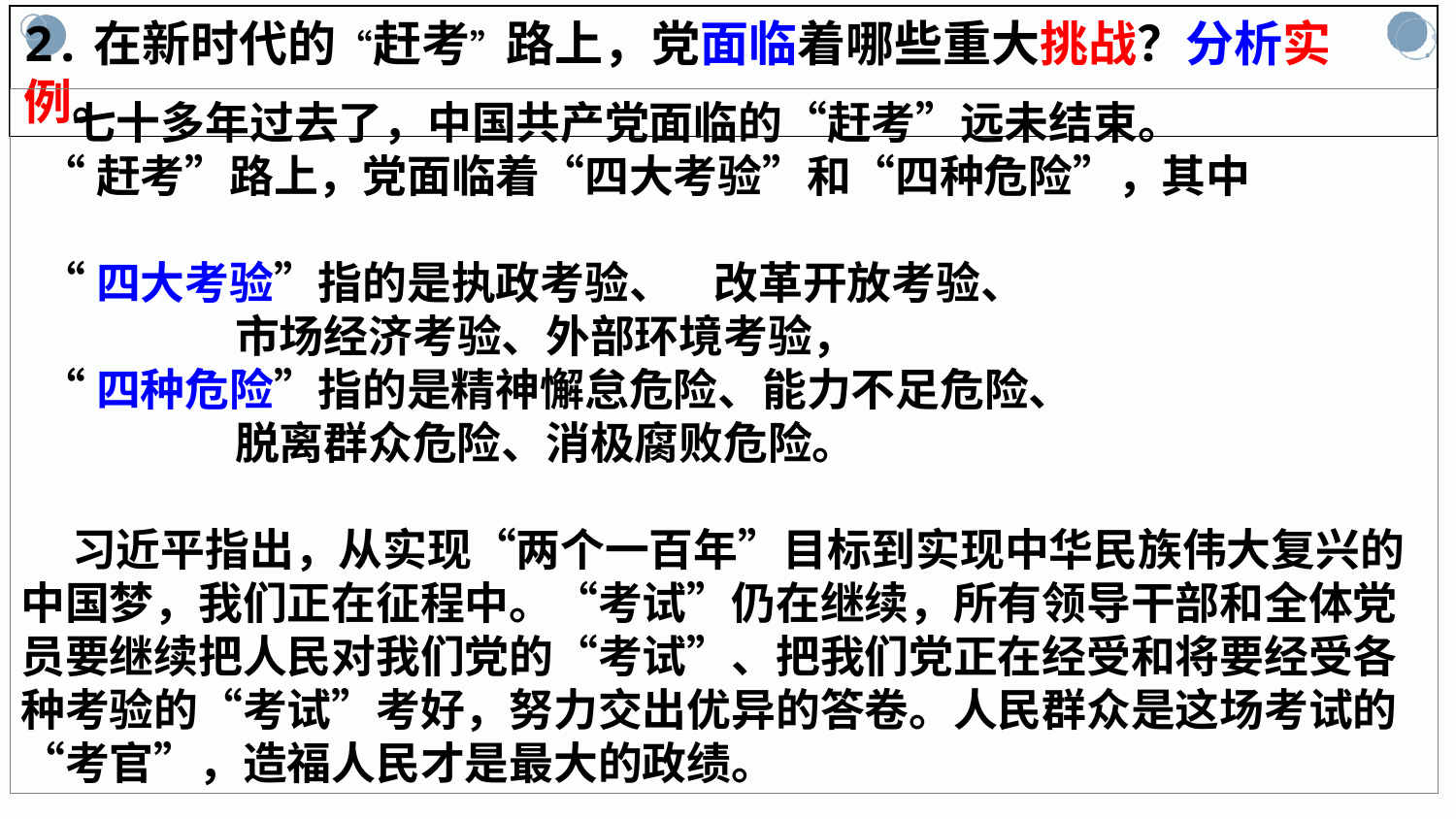

2.在新时代的“赶考”路上，党面临着哪些重大挑战？分析实例。
    七十多年过去了，中国共产党面临的“赶考”远未结束。
  “赶考”路上，党面临着“四大考验”和“四种危险”，其中

  “四大考验”指的是执政考验、    改革开放考验、
                    市场经济考验、外部环境考验，
  “四种危险”指的是精神懈怠危险、能力不足危险、
                    脱离群众危险、消极腐败危险。

    习近平指出，从实现“两个一百年”目标到实现中华民族伟大复兴的中国梦，我们正在征程中。“考试”仍在继续，所有领导干部和全体党员要继续把人民对我们党的“考试”、把我们党正在经受和将要经受各种考验的“考试”考好，努力交出优异的答卷。人民群众是这场考试的“考官”，造福人民才是最大的政绩。